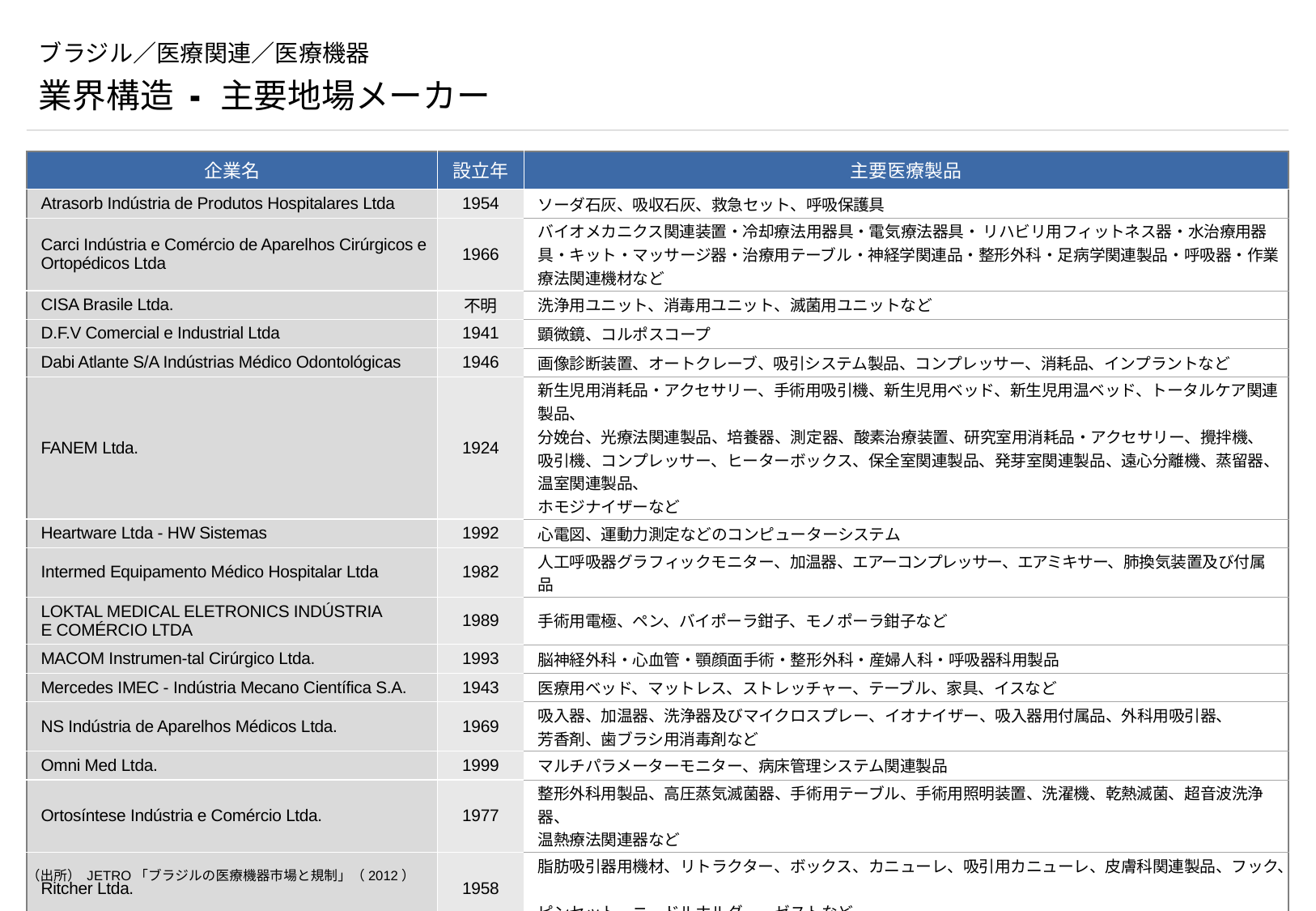

# ブラジル／医療関連／医療機器
業界構造 - 主要地場メーカー
| 企業名 | 設立年 | 主要医療製品 |
| --- | --- | --- |
| Atrasorb Indústria de Produtos Hospitalares Ltda | 1954 | ソーダ石灰、吸収石灰、救急セット、呼吸保護具 |
| Carci Indústria e Comércio de Aparelhos Cirúrgicos e Ortopédicos Ltda | 1966 | バイオメカニクス関連装置・冷却療法用器具・電気療法器具・ リハビリ用フィットネス器・水治療用器具・キット・マッサージ器・治療用テーブル・神経学関連品・整形外科・足病学関連製品・呼吸器・作業療法関連機材など |
| CISA Brasile Ltda. | 不明 | 洗浄用ユニット、消毒用ユニット、滅菌用ユニットなど |
| D.F.V Comercial e Industrial Ltda | 1941 | 顕微鏡、コルポスコープ |
| Dabi Atlante S/A Indústrias Médico Odontológicas | 1946 | 画像診断装置、オートクレーブ、吸引システム製品、コンプレッサー、消耗品、インプラントなど |
| FANEM Ltda. | 1924 | 新生児用消耗品・アクセサリー、手術用吸引機、新生児用ベッド、新生児用温ベッド、トータルケア関連製品、 分娩台、光療法関連製品、培養器、測定器、酸素治療装置、研究室用消耗品・アクセサリー、攪拌機、吸引機、コンプレッサー、ヒーターボックス、保全室関連製品、発芽室関連製品、遠心分離機、蒸留器、温室関連製品、 ホモジナイザーなど |
| Heartware Ltda - HW Sistemas | 1992 | 心電図、運動力測定などのコンピューターシステム |
| Intermed Equipamento Médico Hospitalar Ltda | 1982 | 人工呼吸器グラフィックモニター、加温器、エアーコンプレッサー、エアミキサー、肺換気装置及び付属品 |
| LOKTAL MEDICAL ELETRONICS INDÚSTRIA E COMÉRCIO LTDA | 1989 | 手術用電極、ペン、バイポーラ鉗子、モノポーラ鉗子など |
| MACOM Instrumen-tal Cirúrgico Ltda. | 1993 | 脳神経外科・心血管・顎顔面手術・整形外科・産婦人科・呼吸器科用製品 |
| Mercedes IMEC - Indústria Mecano Científica S.A. | 1943 | 医療用ベッド、マットレス、ストレッチャー、テーブル、家具、イスなど |
| NS Indústria de Aparelhos Médicos Ltda. | 1969 | 吸入器、加温器、洗浄器及びマイクロスプレー、イオナイザー、吸入器用付属品、外科用吸引器、 芳香剤、歯ブラシ用消毒剤など |
| Omni Med Ltda. | 1999 | マルチパラメーターモニター、病床管理システム関連製品 |
| Ortosíntese Indústria e Comércio Ltda. | 1977 | 整形外科用製品、高圧蒸気滅菌器、手術用テーブル、手術用照明装置、洗濯機、乾熱滅菌、超音波洗浄器、 温熱療法関連器など |
| Ritcher Ltda. | 1958 | 脂肪吸引器用機材、リトラクター、ボックス、カニューレ、吸引用カニューレ、皮膚科関連製品、フック、 ピンセット、ニードルホルダー、ゼストなど |
| Sitmed Equipamentos Médicos Ltda. | 不明 | 医療用椅子、ストレッチャー、アクセサリーなど |
| WEM Equipamentos Eletrônicos Ltda. | 1985 | マイクロ電子メス、胎児心拍動・血流検知器、電気手術用の付属品、アルゴンプラズマ使用凝固剤など |
（出所） JETRO「ブラジルの医療機器市場と規制」（2012）